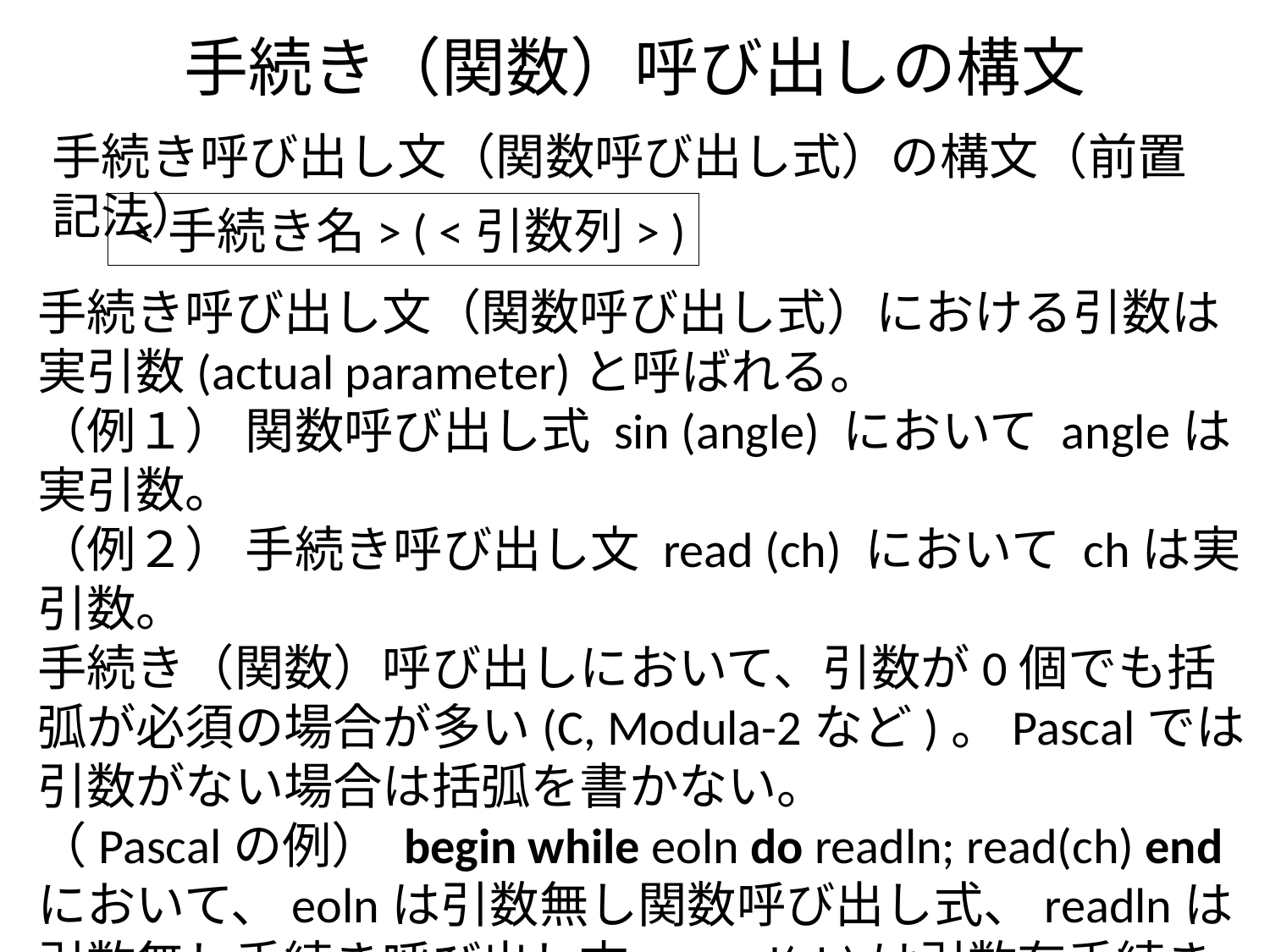

# 手続き（関数）呼び出しの構文
手続き呼び出し文（関数呼び出し式）の構文（前置記法）
 <手続き名> ( <引数列> )
手続き呼び出し文（関数呼び出し式）における引数は実引数(actual parameter)と呼ばれる。
（例１） 関数呼び出し式 sin (angle) において angleは実引数。
（例２） 手続き呼び出し文 read (ch) において chは実引数。
手続き（関数）呼び出しにおいて、引数が0個でも括弧が必須の場合が多い(C, Modula-2など)。Pascalでは引数がない場合は括弧を書かない。
（Pascalの例） begin while eoln do readln; read(ch) end において、eolnは引数無し関数呼び出し式、readlnは引数無し手続き呼び出し文、read(ch)は引数有手続き呼び出し文。